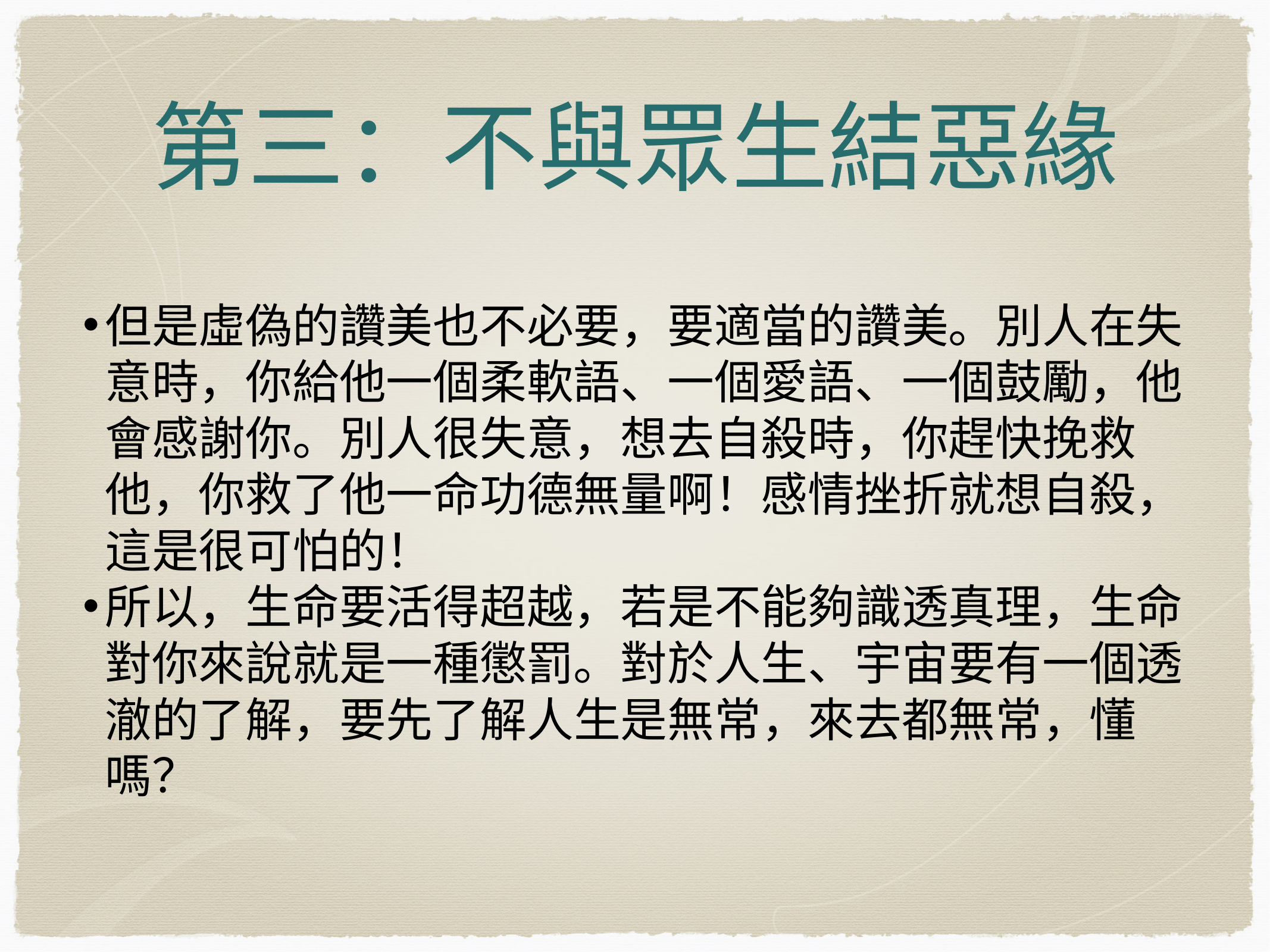

# 第三：不與眾生結惡緣
但是虛偽的讚美也不必要，要適當的讚美。別人在失意時，你給他一個柔軟語、一個愛語、一個鼓勵，他會感謝你。別人很失意，想去自殺時，你趕快挽救他，你救了他一命功德無量啊！感情挫折就想自殺，這是很可怕的！
所以，生命要活得超越，若是不能夠識透真理，生命對你來說就是一種懲罰。對於人生、宇宙要有一個透澈的了解，要先了解人生是無常，來去都無常，懂嗎？